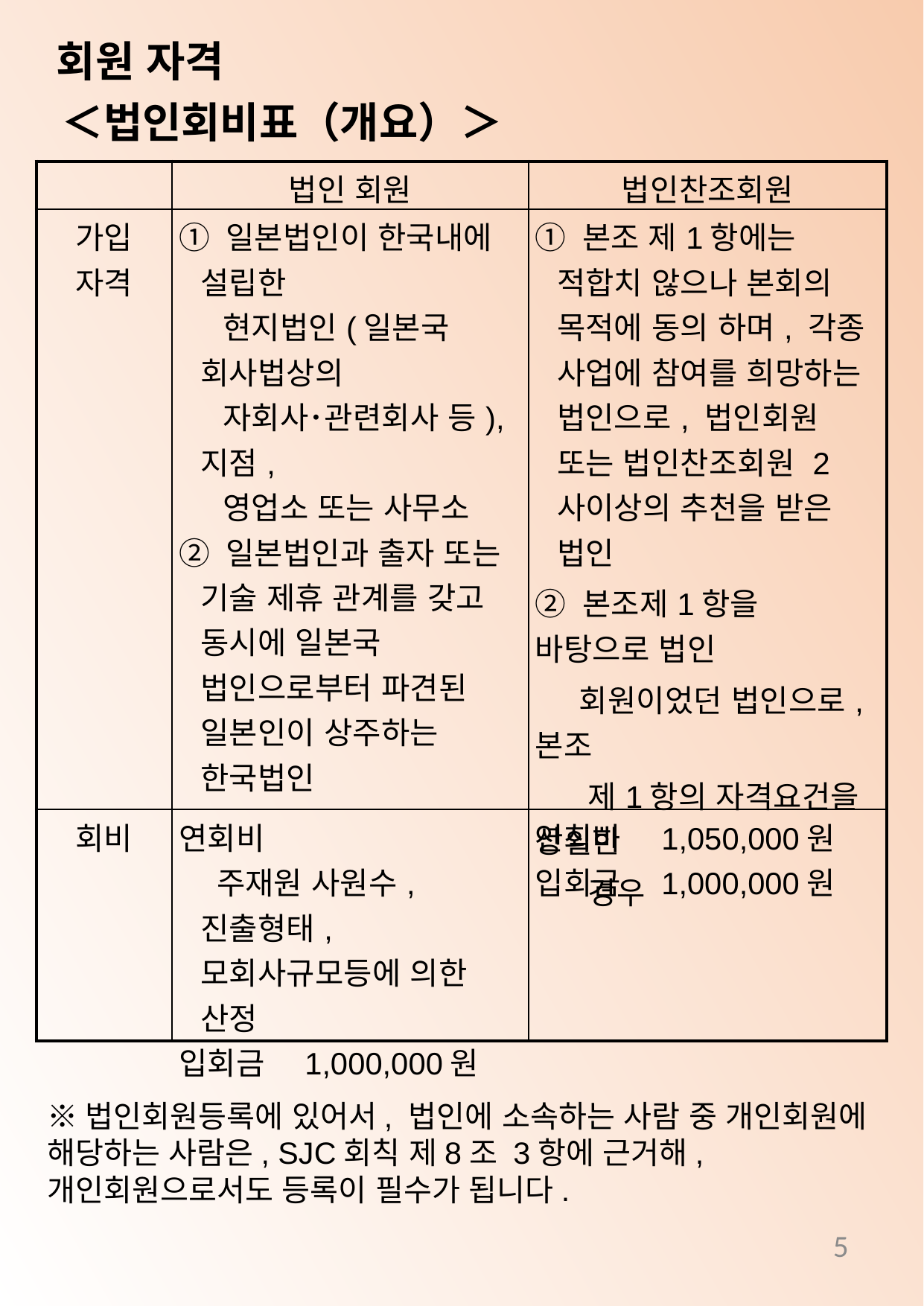

회원 자격
＜법인회비표（개요）＞
|  | 법인 회원 | 법인찬조회원 |
| --- | --- | --- |
| 가입 자격 | ① 일본법인이 한국내에 설립한 현지법인(일본국 회사법상의 자회사･관련회사 등), 지점, 영업소 또는 사무소 ② 일본법인과 출자 또는 기술 제휴 관계를 갖고 동시에 일본국 법인으로부터 파견된 일본인이 상주하는 한국법인 | ① 본조 제1항에는 적합치 않으나 본회의 목적에 동의 하며, 각종 사업에 참여를 희망하는 법인으로, 법인회원 또는 법인찬조회원 2사이상의 추천을 받은 법인 ② 본조제1항을 바탕으로 법인 회원이었던 법인으로, 본조 제1항의 자격요건을 상실한 경우 |
| 회비 | 연회비 　 주재원 사원수,진출형태,　모회사규모등에 의한 산정 입회금　1,000,000원 | 연회비　1,050,000원 입회금　1,000,000원 |
※법인회원등록에 있어서, 법인에 소속하는 사람 중 개인회원에 해당하는 사람은, SJC회칙 제8조 3항에 근거해, 개인회원으로서도 등록이 필수가 됩니다.
5